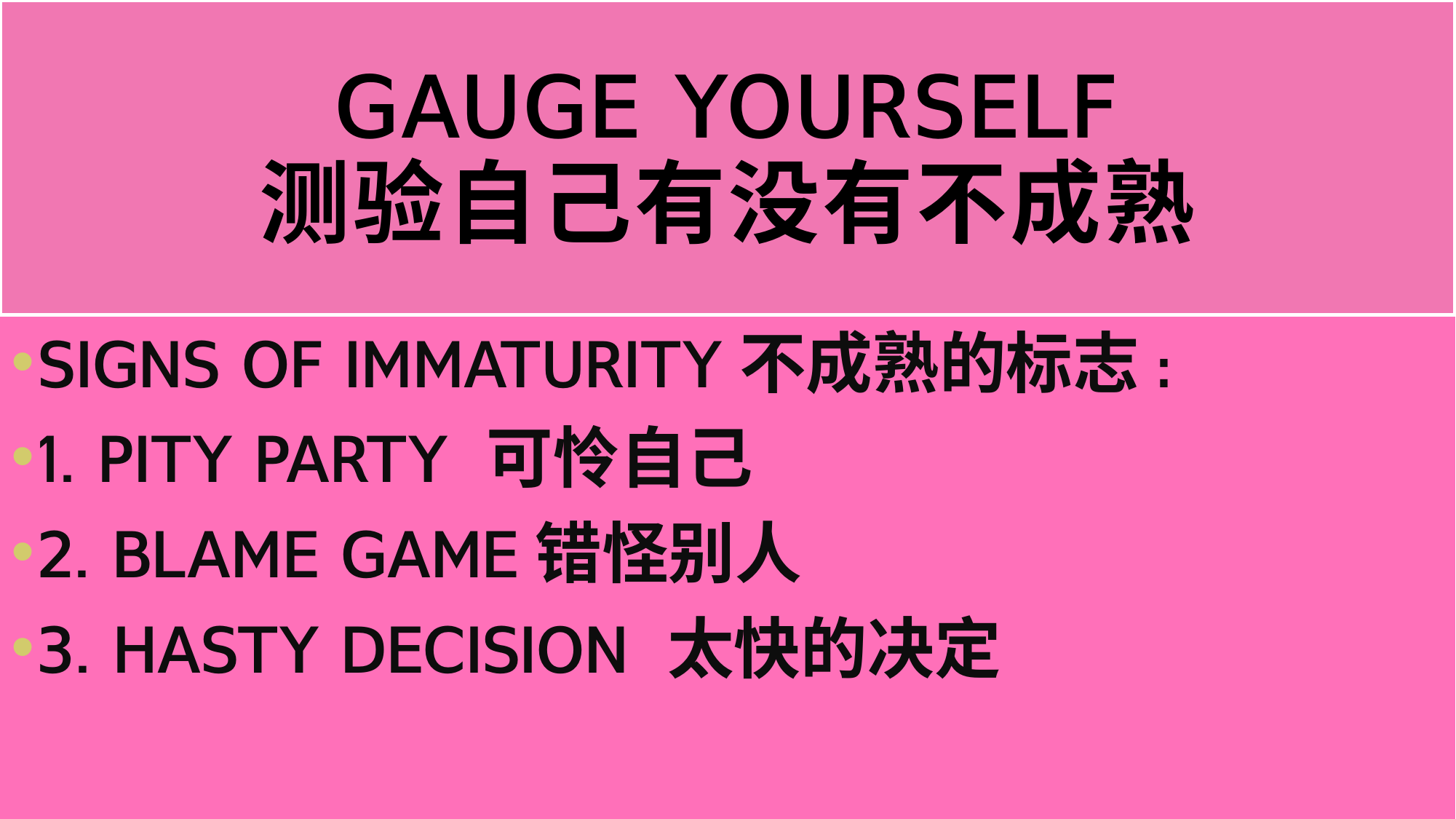

# GAUGE YOURSELF 测验自己有没有不成熟
SIGNS OF IMMATURITY不成熟的标志:
1. PITY PARTY 可怜自己
2. BLAME GAME错怪别人
3. HASTY DECISION 太快的决定